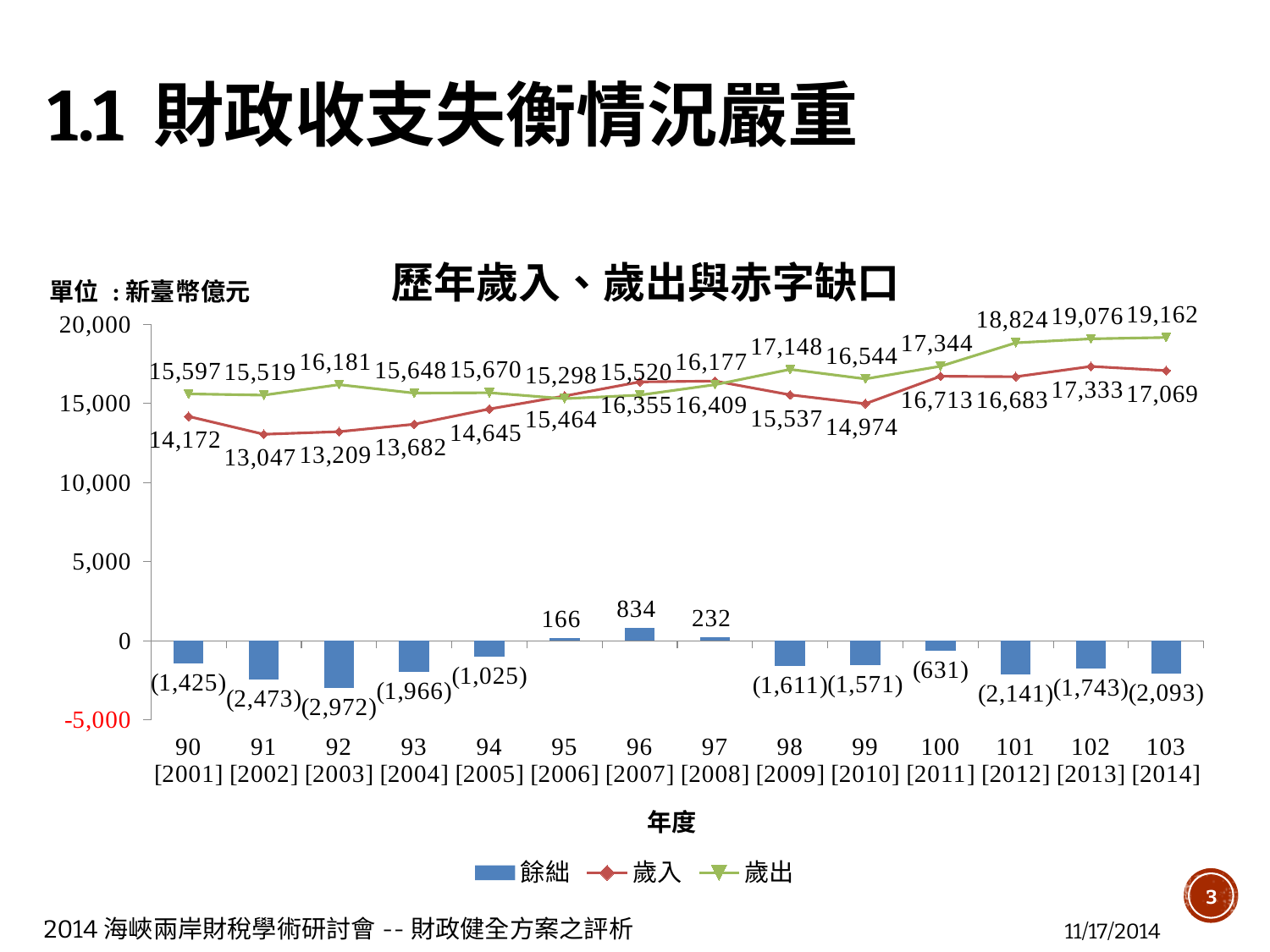

# 1.1 財政收支失衡情況嚴重

### Chart:  歷年歲入、歲出與赤字缺口

| Category |  |  |  |
|---|---|---|---|
| 90 [2001] | -1425.31 | 14171.69 | 15597.0 |
| 91 [2002] | -2472.76 | 13046.67 | 15519.43 |
| 92 [2003] | -2972.0612599999995 | 13209.23874 | 16181.3 |
| 93 [2004] | -1966.37 | 13681.62 | 15647.99 |
| 94 [2005] | -1024.62 | 14645.06 | 15669.68 |
| 95 [2006] | 165.57 | 15463.72 | 15298.15 |
| 96 [2007] | 834.31 | 16354.62 | 15520.31 |
| 97 [2008] | 232.1 | 16408.84 | 16176.74 |
| 98 [2009] | -1611.1 | 15537.1 | 17148.2 |
| 99 [2010] | -1570.58 | 14973.7 | 16544.28 |
| 100 [2011] | -631.25 | 16713.09 | 17344.34 |
| 101 [2012] | -2140.68 | 16683.34 | 18824.02 |
| 102 [2013] | -1743.08 | 17332.59 | 19075.67 |
| 103 [2014] | -2093.35 | 17068.92 | 19162.27 |
3
2014海峽兩岸財稅學術研討會--財政健全方案之評析
11/17/2014